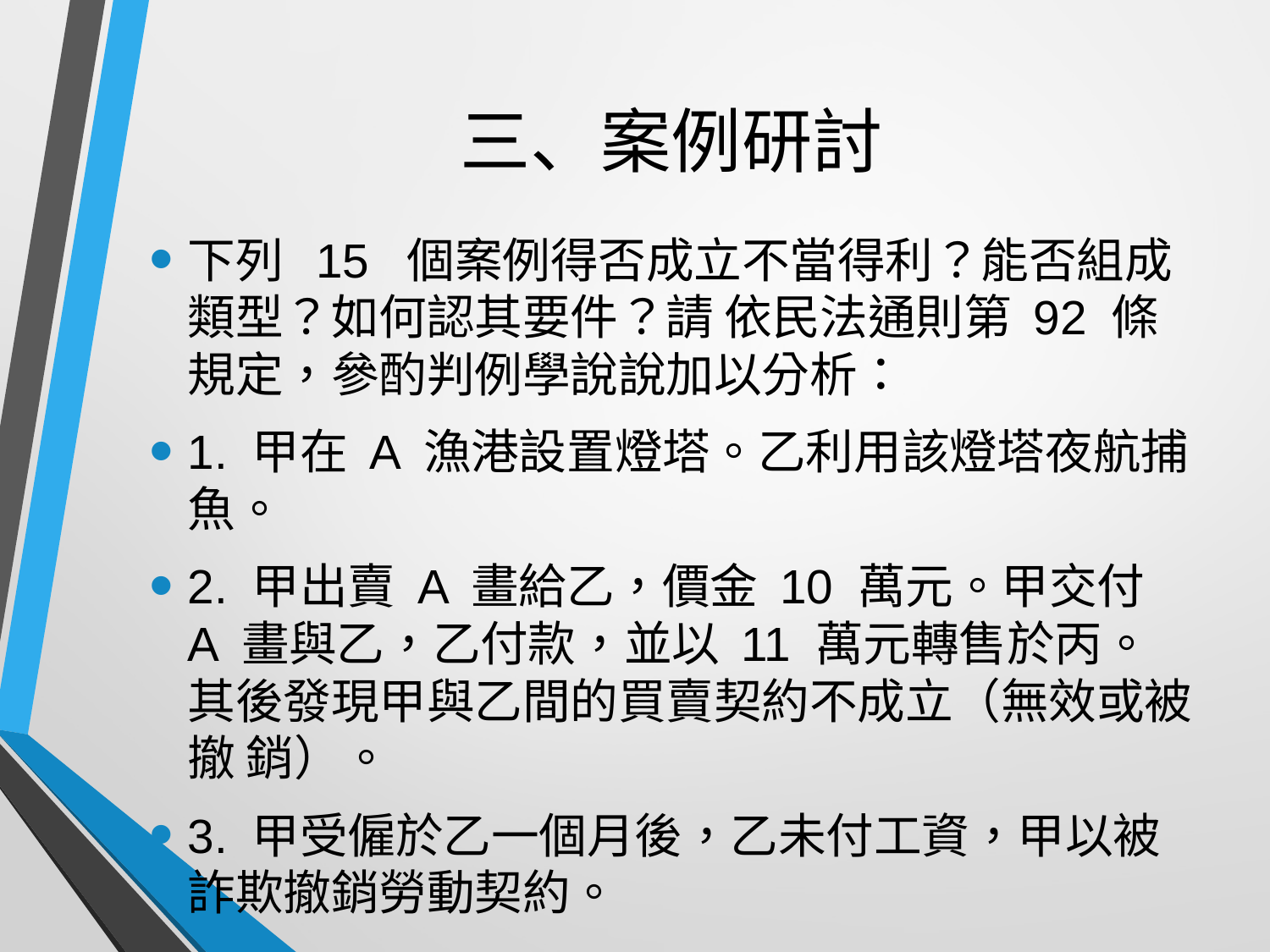

# 三、案例研討
下列  15  個案例得否成立不當得利？能否組成類型？如何認其要件？請 依民法通則第 92 條規定，參酌判例學說說加以分析：
1. 甲在 A 漁港設置燈塔。乙利用該燈塔夜航捕魚。
2. 甲出賣 A 畫給乙，價金 10 萬元。甲交付 A 畫與乙，乙付款，並以 11 萬元轉售於丙。其後發現甲與乙間的買賣契約不成立（無效或被撤 銷）。
3. 甲受僱於乙一個月後，乙未付工資，甲以被詐欺撤銷勞動契約。